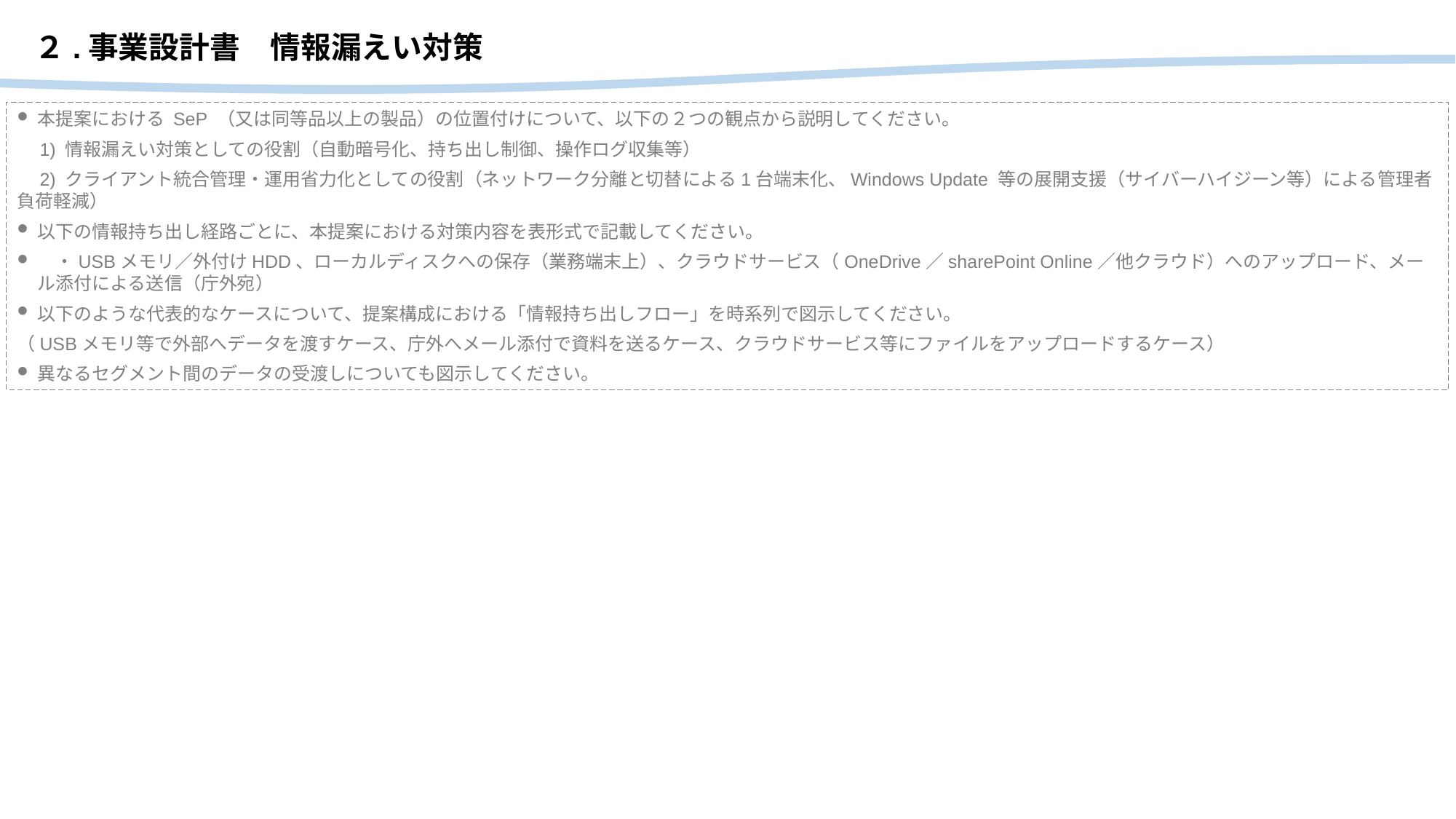

２.事業設計書　情報漏えい対策

本提案における SeP （又は同等品以上の製品）の位置付けについて、以下の２つの観点から説明してください。
　1) 情報漏えい対策としての役割（自動暗号化、持ち出し制御、操作ログ収集等）
　2) クライアント統合管理・運用省力化としての役割（ネットワーク分離と切替による1台端末化、Windows Update 等の展開支援（サイバーハイジーン等）による管理者負荷軽減）
以下の情報持ち出し経路ごとに、本提案における対策内容を表形式で記載してください。
　・USBメモリ／外付けHDD、ローカルディスクへの保存（業務端末上）、クラウドサービス（OneDrive／sharePoint Online／他クラウド）へのアップロード、メール添付による送信（庁外宛）
以下のような代表的なケースについて、提案構成における「情報持ち出しフロー」を時系列で図示してください。
（USBメモリ等で外部へデータを渡すケース、庁外へメール添付で資料を送るケース、クラウドサービス等にファイルをアップロードするケース）
異なるセグメント間のデータの受渡しについても図示してください。